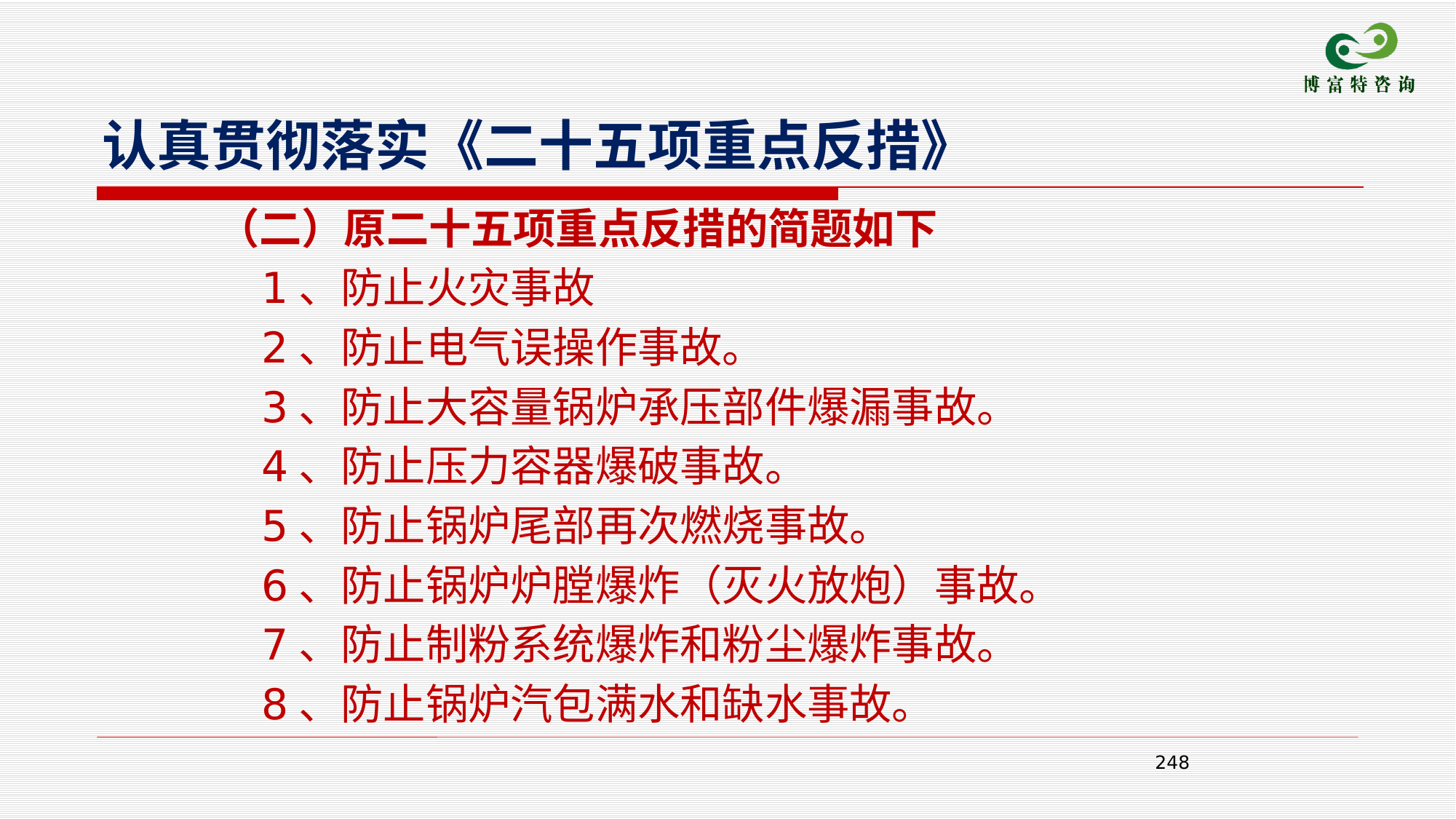

认真贯彻落实《二十五项重点反措》
     （二）原二十五项重点反措的简题如下
       1、防止火灾事故
       2、防止电气误操作事故。
       3、防止大容量锅炉承压部件爆漏事故。
       4、防止压力容器爆破事故。
       5、防止锅炉尾部再次燃烧事故。
       6、防止锅炉炉膛爆炸（灭火放炮）事故。
       7、防止制粉系统爆炸和粉尘爆炸事故。
       8、防止锅炉汽包满水和缺水事故。

248